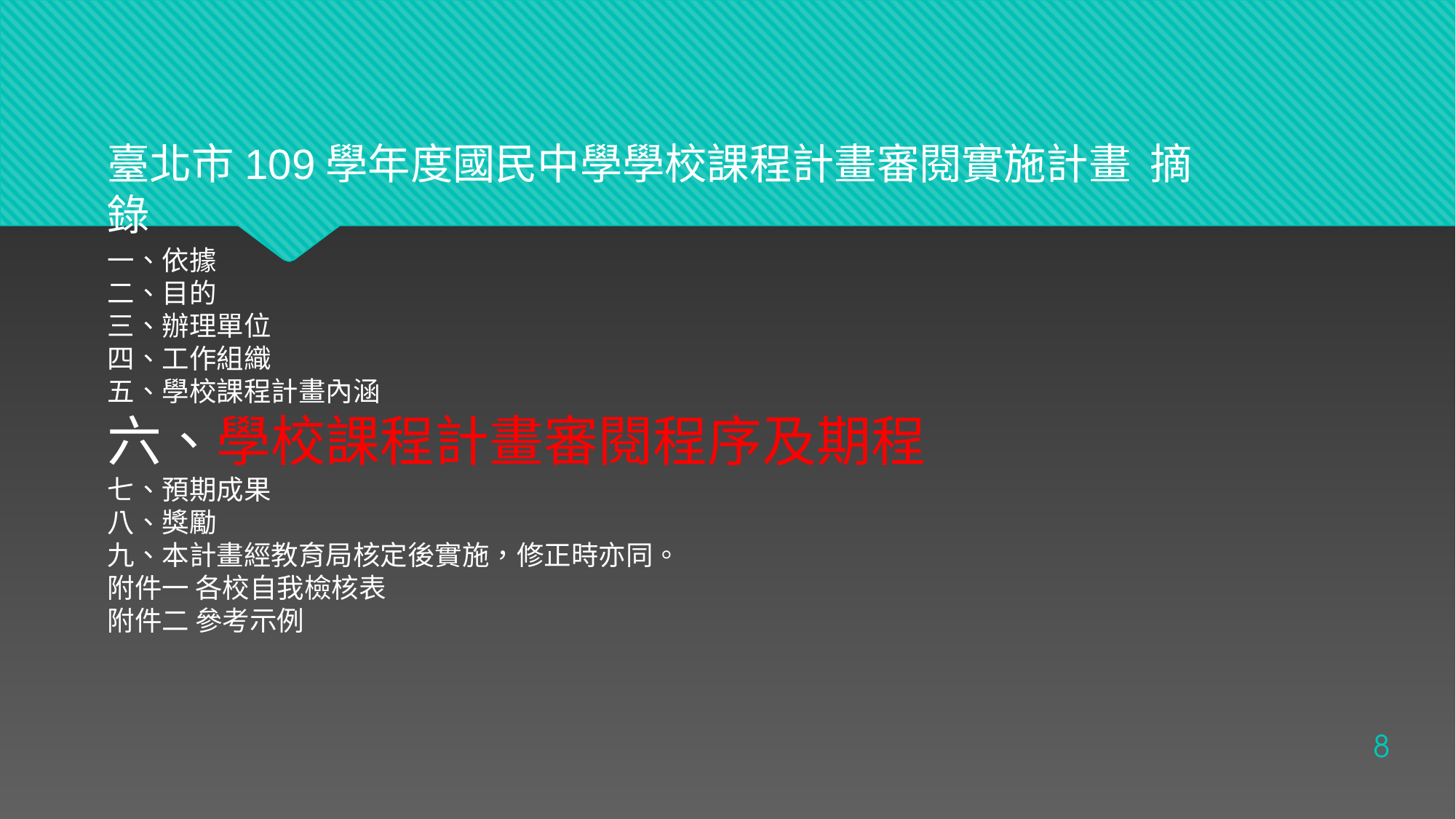

臺北市109學年度國民中學學校課程計畫審閱實施計畫  摘錄

一、依據
二、目的
三、辦理單位
四、工作組織
五、學校課程計畫內涵
六、學校課程計畫審閱程序及期程
七、預期成果
八、獎勵
九、本計畫經教育局核定後實施，修正時亦同。
附件一 各校自我檢核表
附件二 參考示例

8